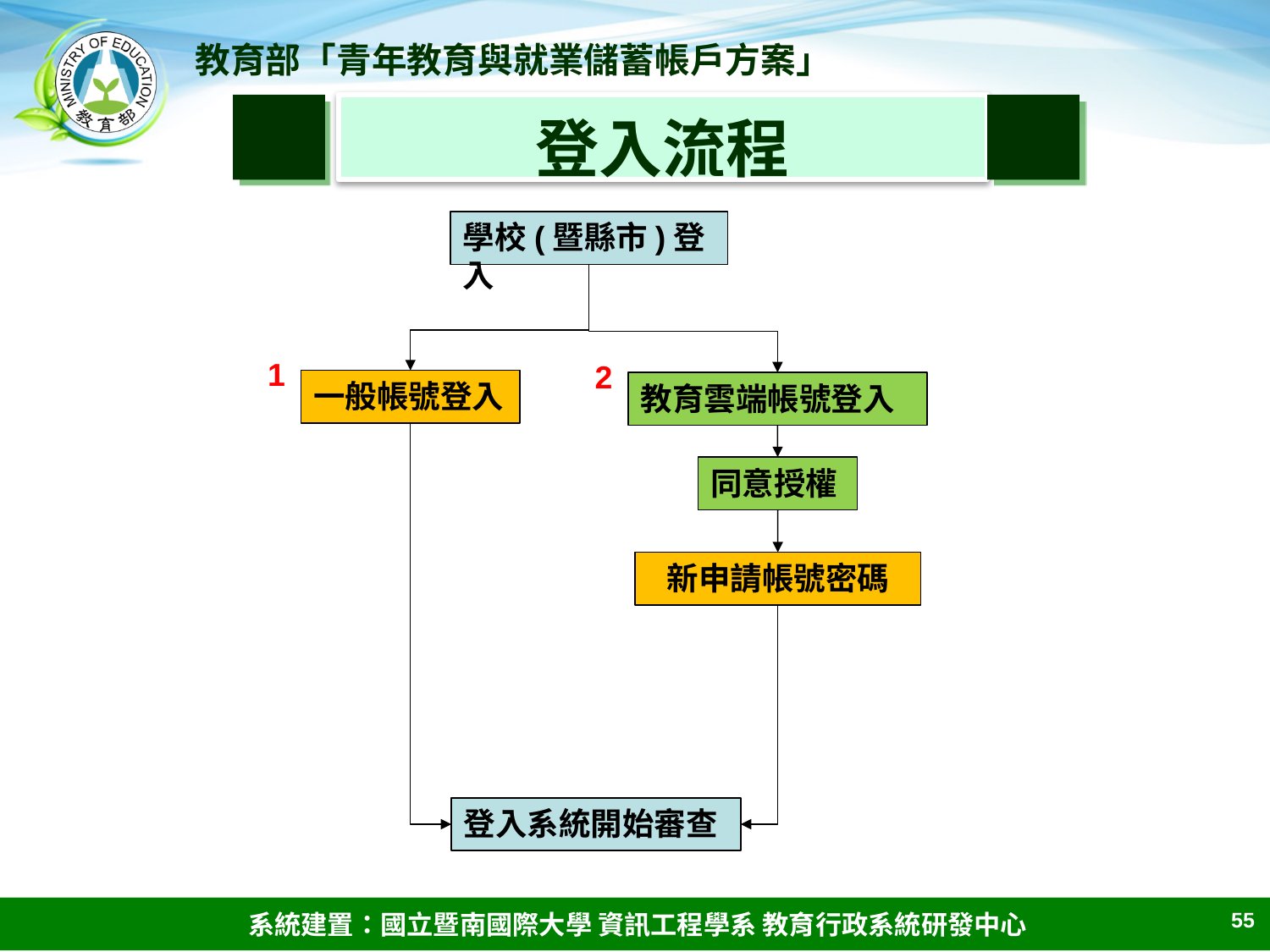

登入流程

學校(暨縣市)登入
1
2
一般帳號登入
教育雲端帳號登入
同意授權
新申請帳號密碼
登入系統開始審查
55